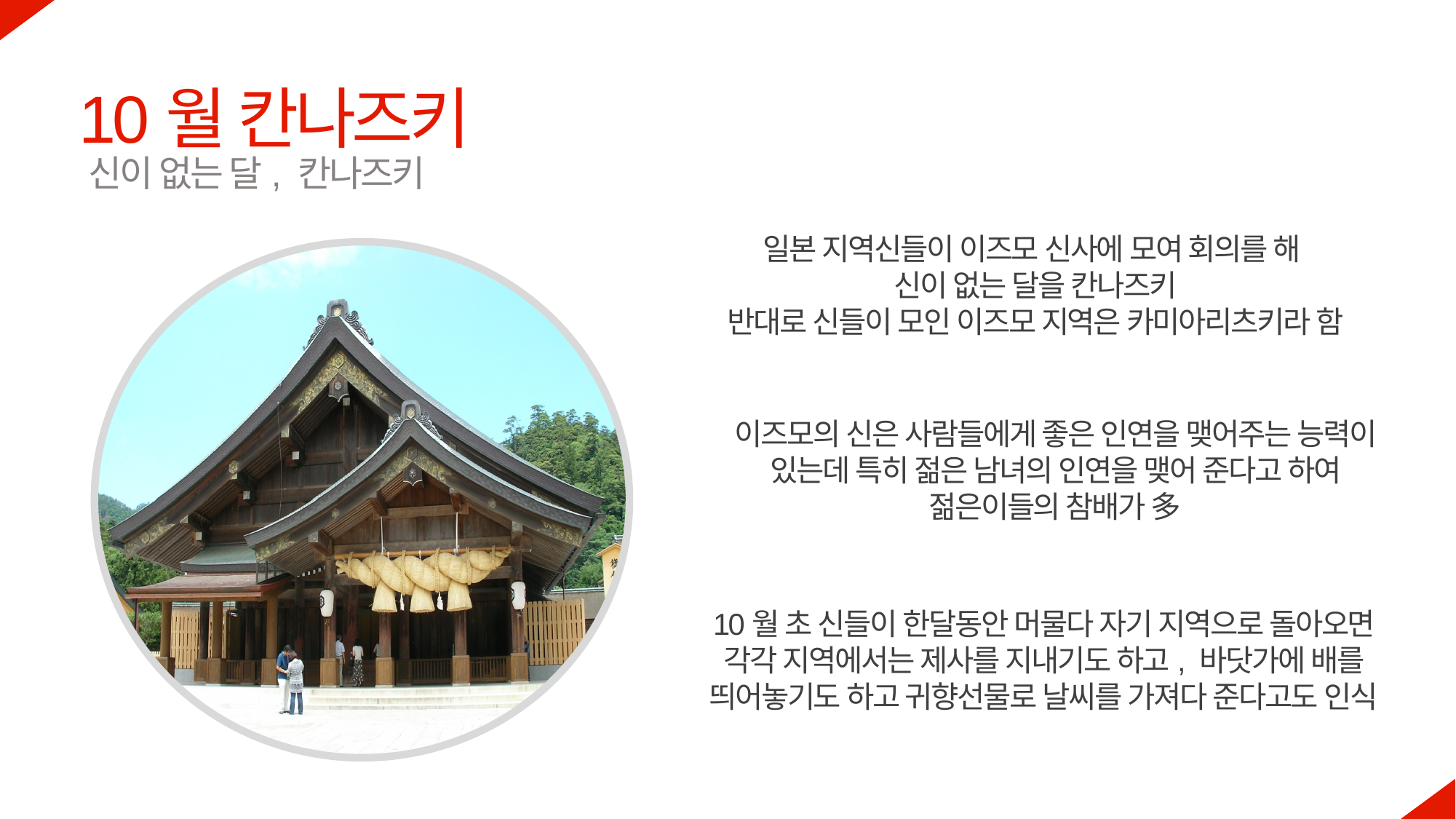

10월 칸나즈키
신이 없는 달, 칸나즈키
일본 지역신들이 이즈모 신사에 모여 회의를 해
신이 없는 달을 칸나즈키
반대로 신들이 모인 이즈모 지역은 카미아리츠키라 함

이즈모의 신은 사람들에게 좋은 인연을 맺어주는 능력이 있는데 특히 젊은 남녀의 인연을 맺어 준다고 하여 젊은이들의 참배가 多
10월 초 신들이 한달동안 머물다 자기 지역으로 돌아오면 각각 지역에서는 제사를 지내기도 하고, 바닷가에 배를 띄어놓기도 하고 귀향선물로 날씨를 가져다 준다고도 인식